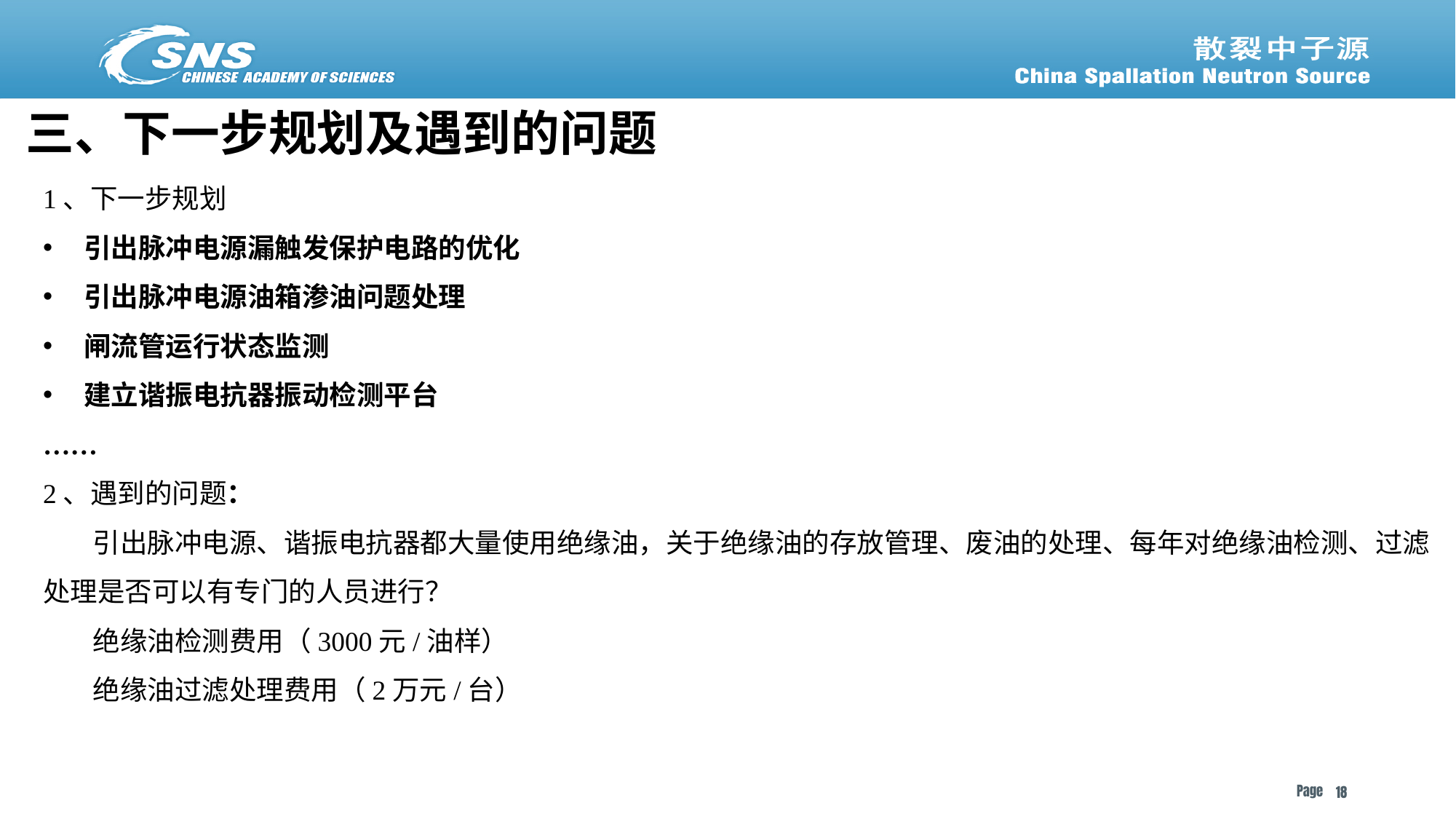

# 三、下一步规划及遇到的问题
1、下一步规划
引出脉冲电源漏触发保护电路的优化
引出脉冲电源油箱渗油问题处理
闸流管运行状态监测
建立谐振电抗器振动检测平台
……
2、遇到的问题：
       引出脉冲电源、谐振电抗器都大量使用绝缘油，关于绝缘油的存放管理、废油的处理、每年对绝缘油检测、过滤处理是否可以有专门的人员进行？
       绝缘油检测费用（3000元/油样）
       绝缘油过滤处理费用（2万元/台）

18